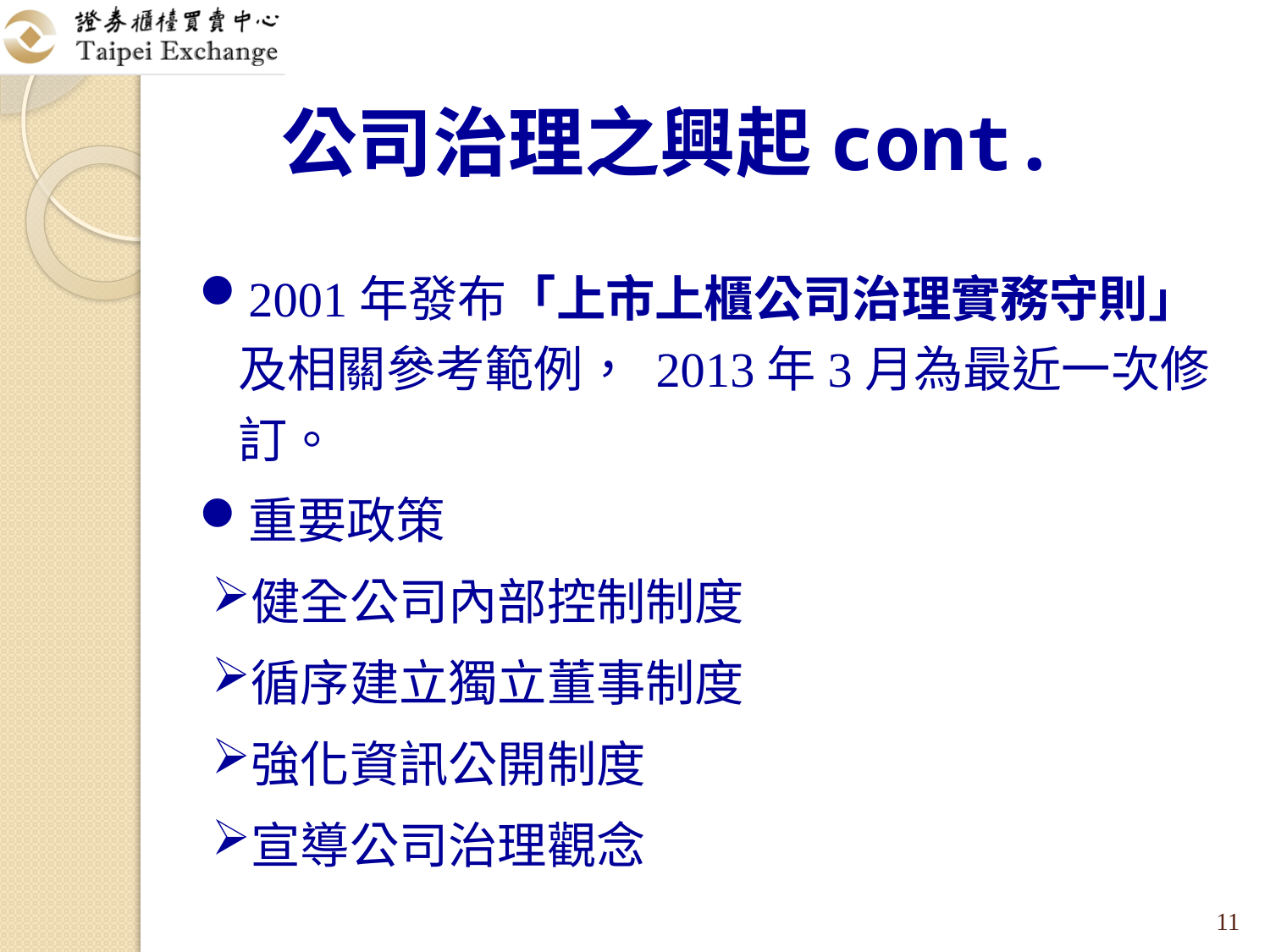

# 公司治理之興起cont.
2001年發布「上市上櫃公司治理實務守則」及相關參考範例， 2013年3月為最近一次修訂。
重要政策
健全公司內部控制制度
循序建立獨立董事制度
強化資訊公開制度
宣導公司治理觀念

11